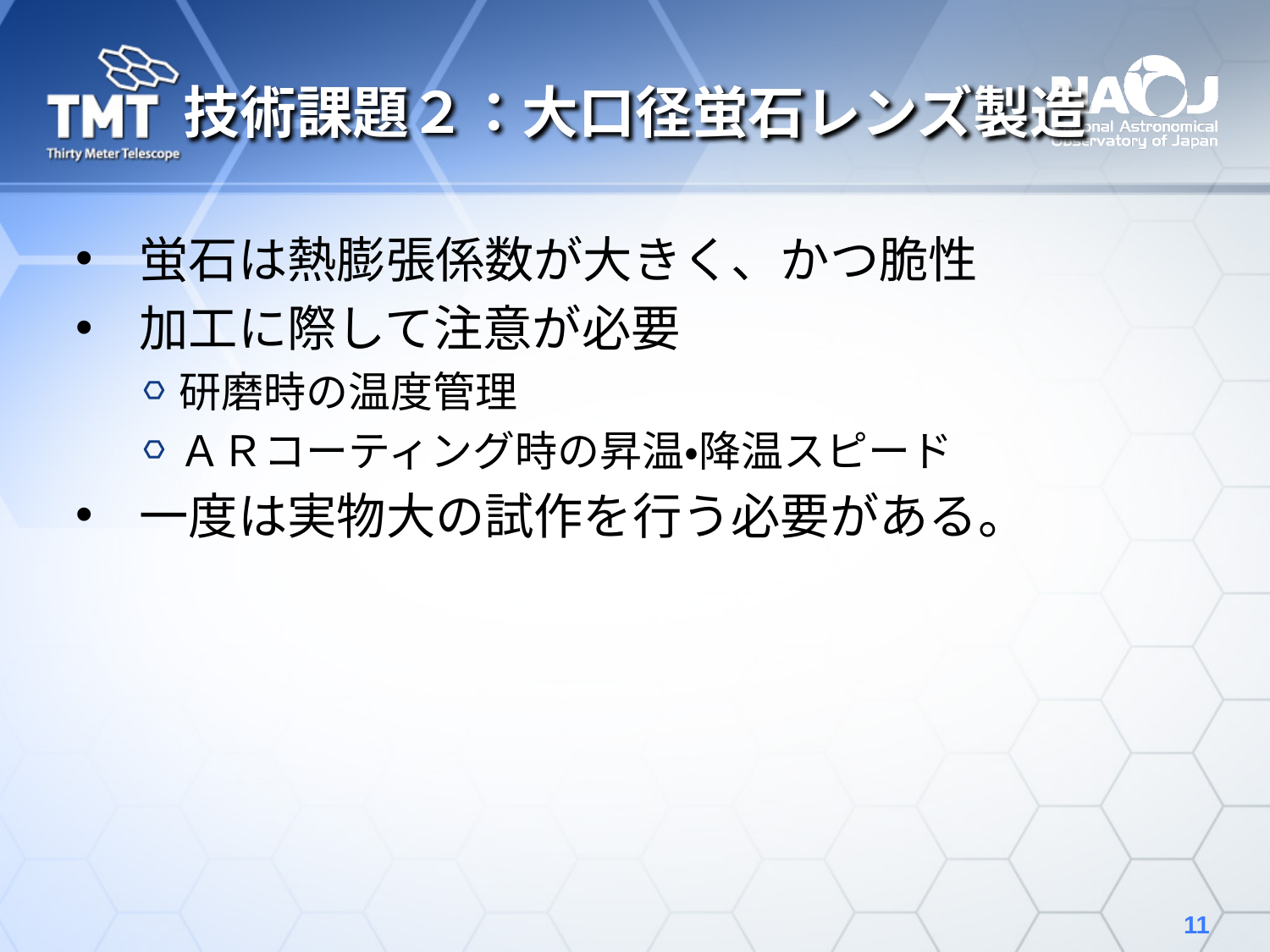

# 技術課題２：大口径蛍石レンズ製造
蛍石は熱膨張係数が大きく、かつ脆性
加工に際して注意が必要
研磨時の温度管理
ＡＲコーティング時の昇温・降温スピード
一度は実物大の試作を行う必要がある。